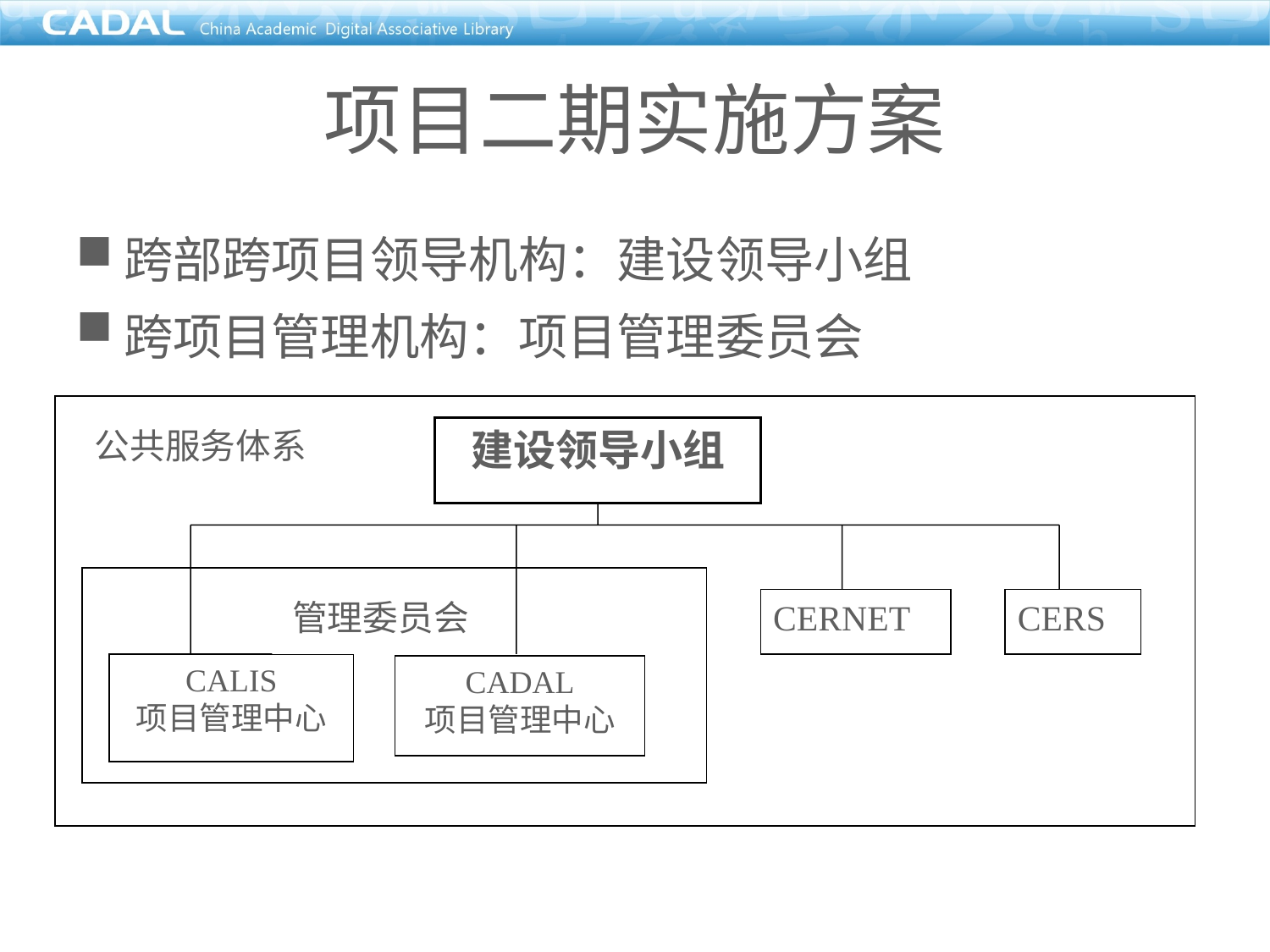

项目二期实施方案
跨部跨项目领导机构：建设领导小组
跨项目管理机构：项目管理委员会

建设领导小组

管理委员会
CERNET
CERS
CALIS
项目管理中心
公共服务体系
CADAL
项目管理中心